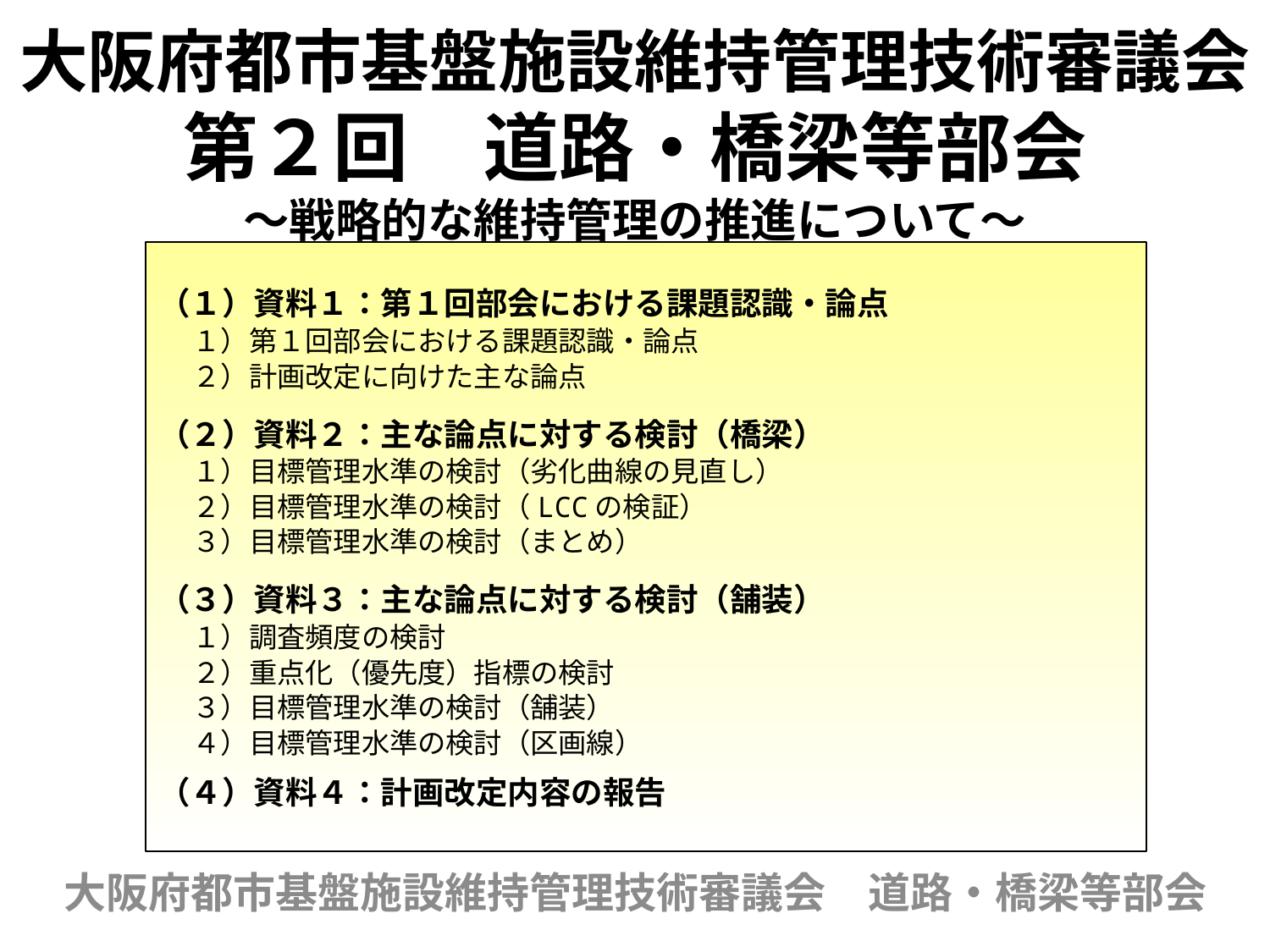

# 大阪府都市基盤施設維持管理技術審議会 第２回　道路・橋梁等部会 ～戦略的な維持管理の推進について～
（１）資料１：第１回部会における課題認識・論点
　 １）第１回部会における課題認識・論点
　 ２）計画改定に向けた主な論点
（２）資料２：主な論点に対する検討（橋梁）
　 １）目標管理水準の検討（劣化曲線の見直し）
　 ２）目標管理水準の検討（LCCの検証）
　 ３）目標管理水準の検討（まとめ）
（３）資料３：主な論点に対する検討（舗装）
　 １）調査頻度の検討
　 ２）重点化（優先度）指標の検討
　 ３）目標管理水準の検討（舗装）
　 ４）目標管理水準の検討（区画線）
（４）資料４：計画改定内容の報告
大阪府都市基盤施設維持管理技術審議会　道路・橋梁等部会